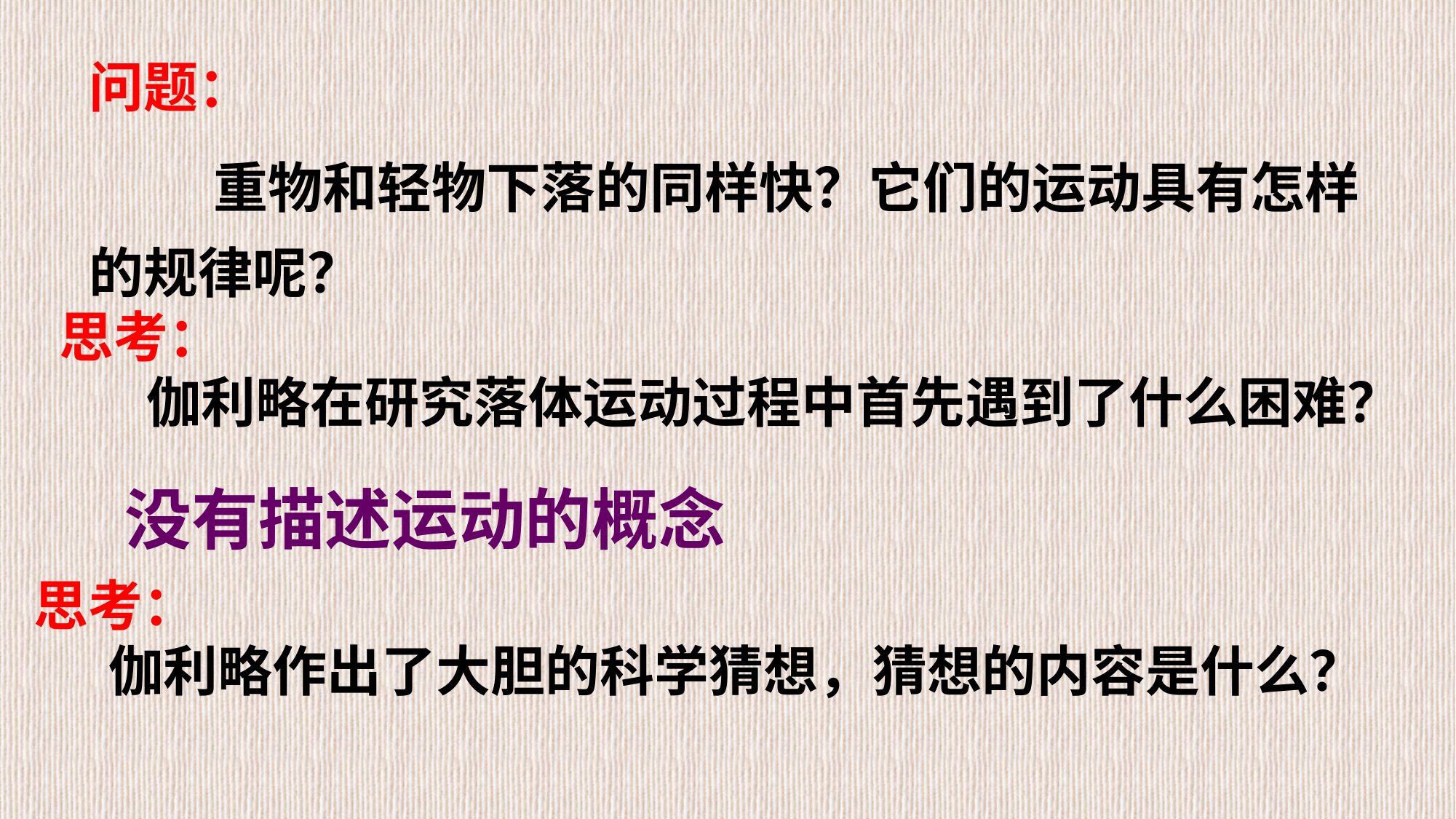

问题：
         重物和轻物下落的同样快？它们的运动具有怎样的规律呢？
思考：
      伽利略在研究落体运动过程中首先遇到了什么困难？
没有描述运动的概念
思考：
     伽利略作出了大胆的科学猜想，猜想的内容是什么？